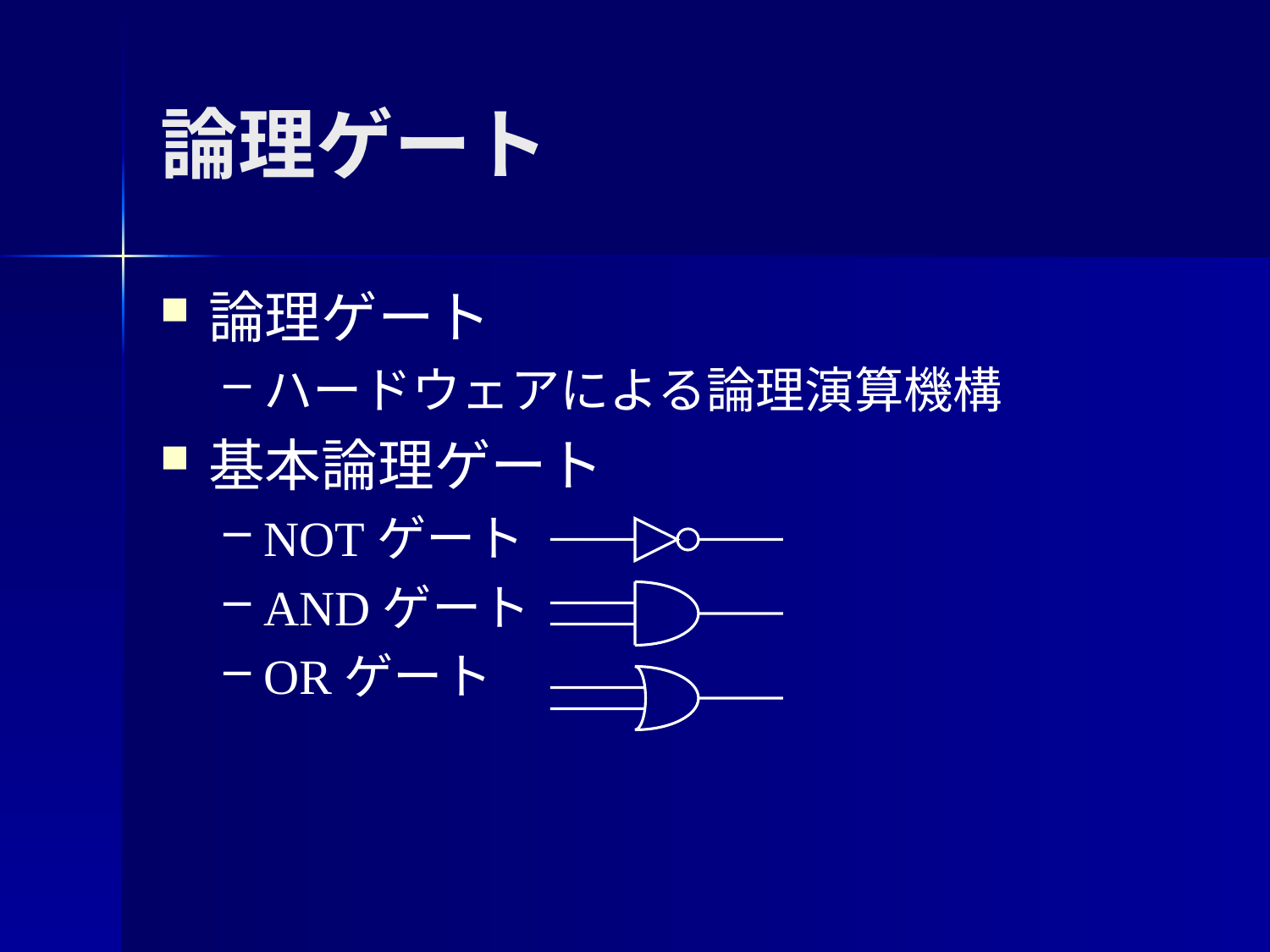

# 論理ゲート
論理ゲート
ハードウェアによる論理演算機構
基本論理ゲート
NOTゲート
ANDゲート
ORゲート